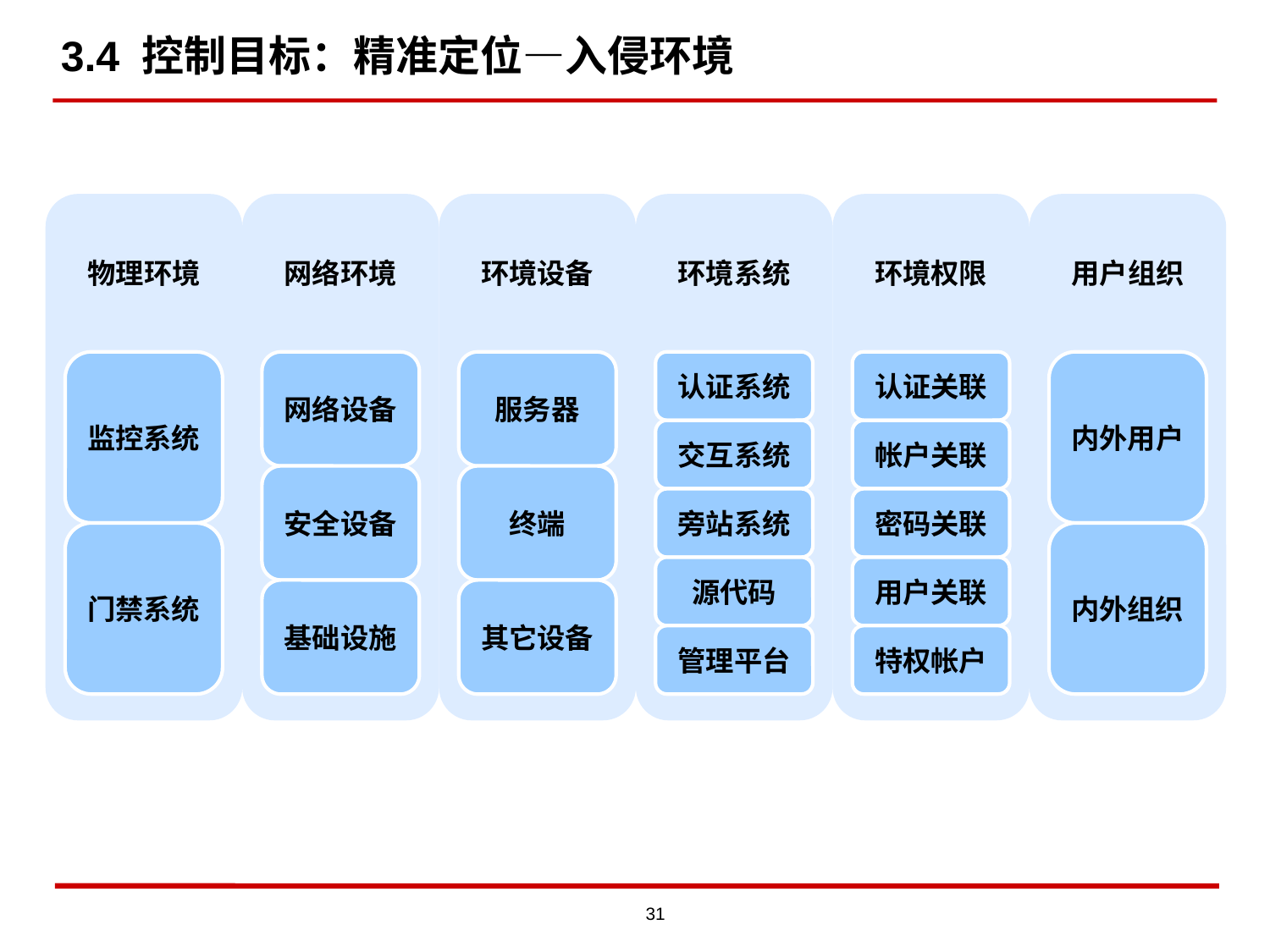

# 3.4 控制目标：精准定位—入侵环境
物理环境
监控系统
门禁系统
网络环境
网络设备
安全设备
环境设备
服务器
终端
基础设施
其它设备
环境系统
认证系统
交互系统
旁站系统
源代码
管理平台
环境权限
认证关联
帐户关联
密码关联
用户关联
特权帐户
用户组织
内外用户
内外组织